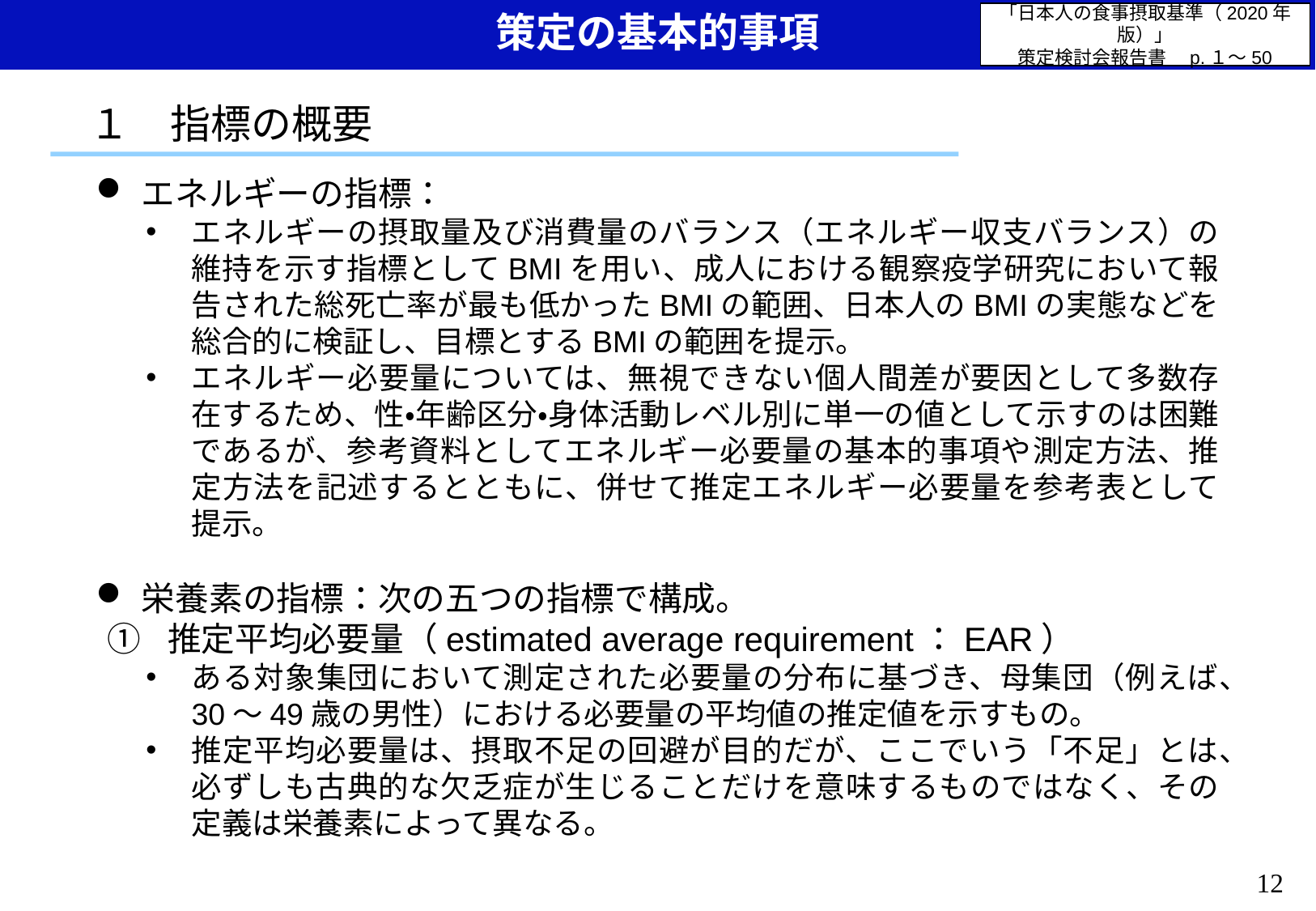

策定の基本的事項
「日本人の食事摂取基準（2020年版）」
策定検討会報告書　p.１～50
１　指標の概要

エネルギーの指標：
エネルギーの摂取量及び消費量のバランス（エネルギー収支バランス）の維持を示す指標としてBMIを用い、成人における観察疫学研究において報告された総死亡率が最も低かったBMIの範囲、日本人のBMIの実態などを総合的に検証し、目標とするBMIの範囲を提示。
エネルギー必要量については、無視できない個人間差が要因として多数存在するため、性・年齢区分・身体活動レベル別に単一の値として示すのは困難であるが、参考資料としてエネルギー必要量の基本的事項や測定方法、推定方法を記述するとともに、併せて推定エネルギー必要量を参考表として提示。

栄養素の指標：次の五つの指標で構成。
推定平均必要量（estimated average requirement：EAR）
ある対象集団において測定された必要量の分布に基づき、母集団（例えば、30～49歳の男性）における必要量の平均値の推定値を示すもの。
推定平均必要量は、摂取不足の回避が目的だが、ここでいう「不足」とは、必ずしも古典的な欠乏症が生じることだけを意味するものではなく、その定義は栄養素によって異なる。
12